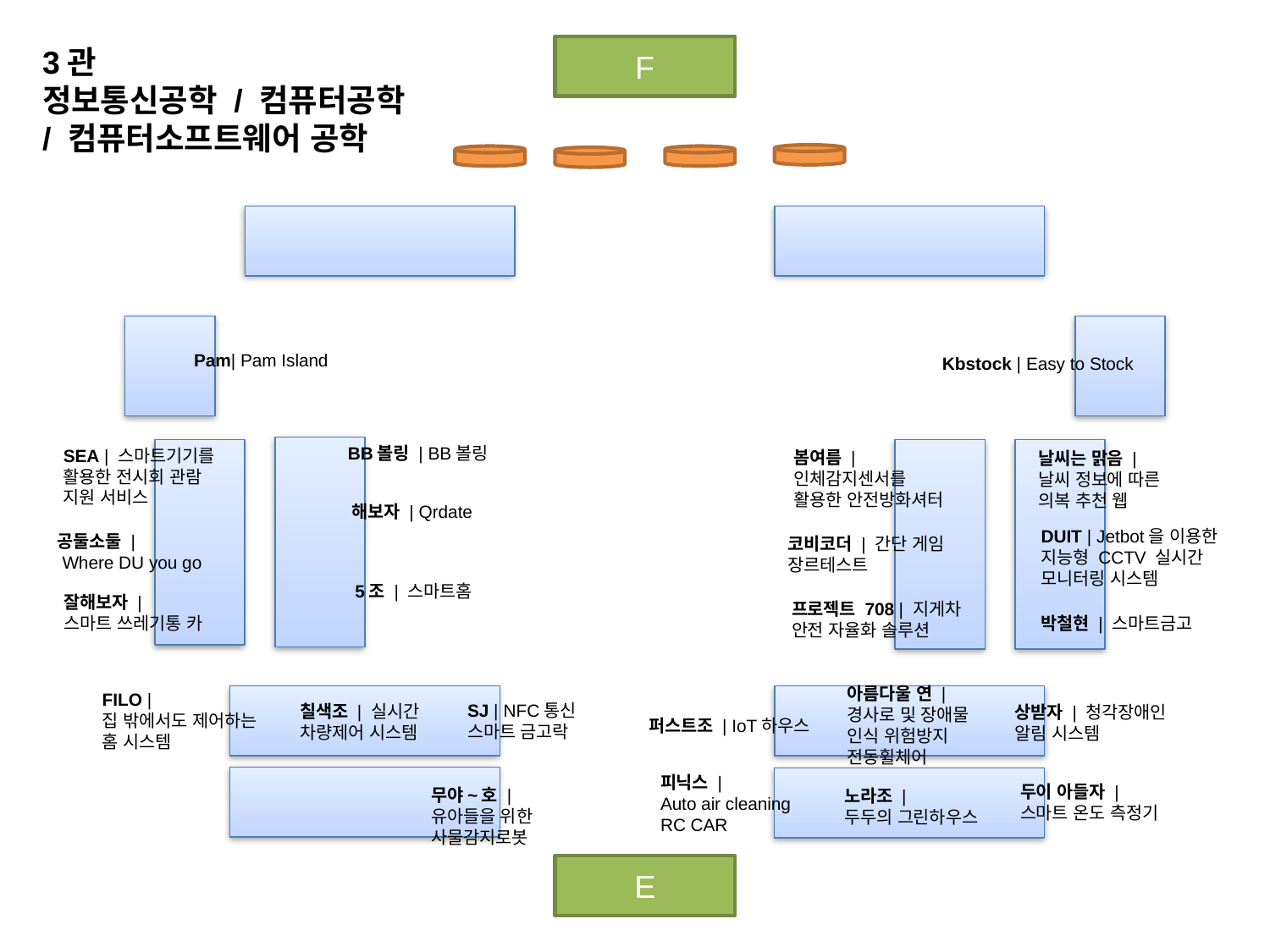

3관
정보통신공학 / 컴퓨터공학
/ 컴퓨터소프트웨어 공학
F

Pam| Pam Island
Kbstock | Easy to Stock
BB볼링 | BB볼링

SEA | 스마트기기를 활용한 전시회 관람 지원 서비스

봄여름 | 인체감지센서를 활용한 안전방화셔터
날씨는 맑음 |
날씨 정보에 따른
의복 추천 웹
해보자 | Qrdate
DUIT | Jetbot을 이용한
지능형 CCTV 실시간
모니터링 시스템
공둘소둘 |
 Where DU you go
코비코더 | 간단 게임
장르테스트
5조 | 스마트홈
잘해보자 |
스마트 쓰레기통 카
프로젝트 708 | 지게차
안전 자율화 솔루션
박철현 | 스마트금고
아름다울 연 |
경사로 및 장애물
인식 위험방지
전동휠체어
FILO |
집 밖에서도 제어하는
홈 시스템

SJ | NFC통신
스마트 금고락
칠색조 | 실시간
차량제어 시스템
상받자 | 청각장애인
알림 시스템
퍼스트조 | IoT하우스
피닉스 |
Auto air cleaning RC CAR

두이 아들자 |
스마트 온도 측정기
무야~호 |
유아들을 위한 사물감지로봇
노라조 |
두두의 그린하우스
E